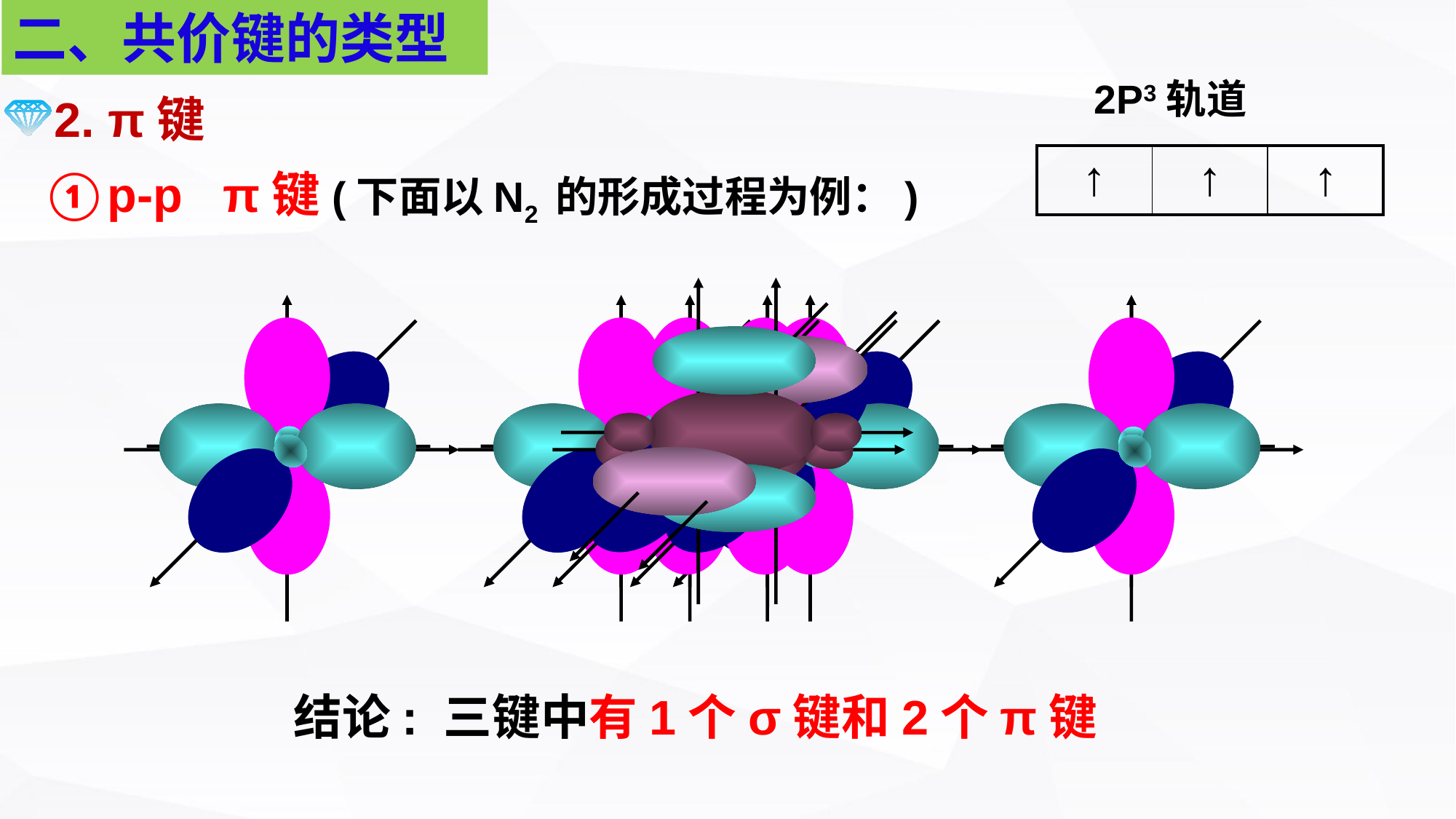

二、共价键的类型
2P3轨道
2. π键

| ↑ | ↑ | ↑ |
| --- | --- | --- |
①p-p   π键(下面以N2 的形成过程为例：)

结论: 三键中有1个σ键和2个π键